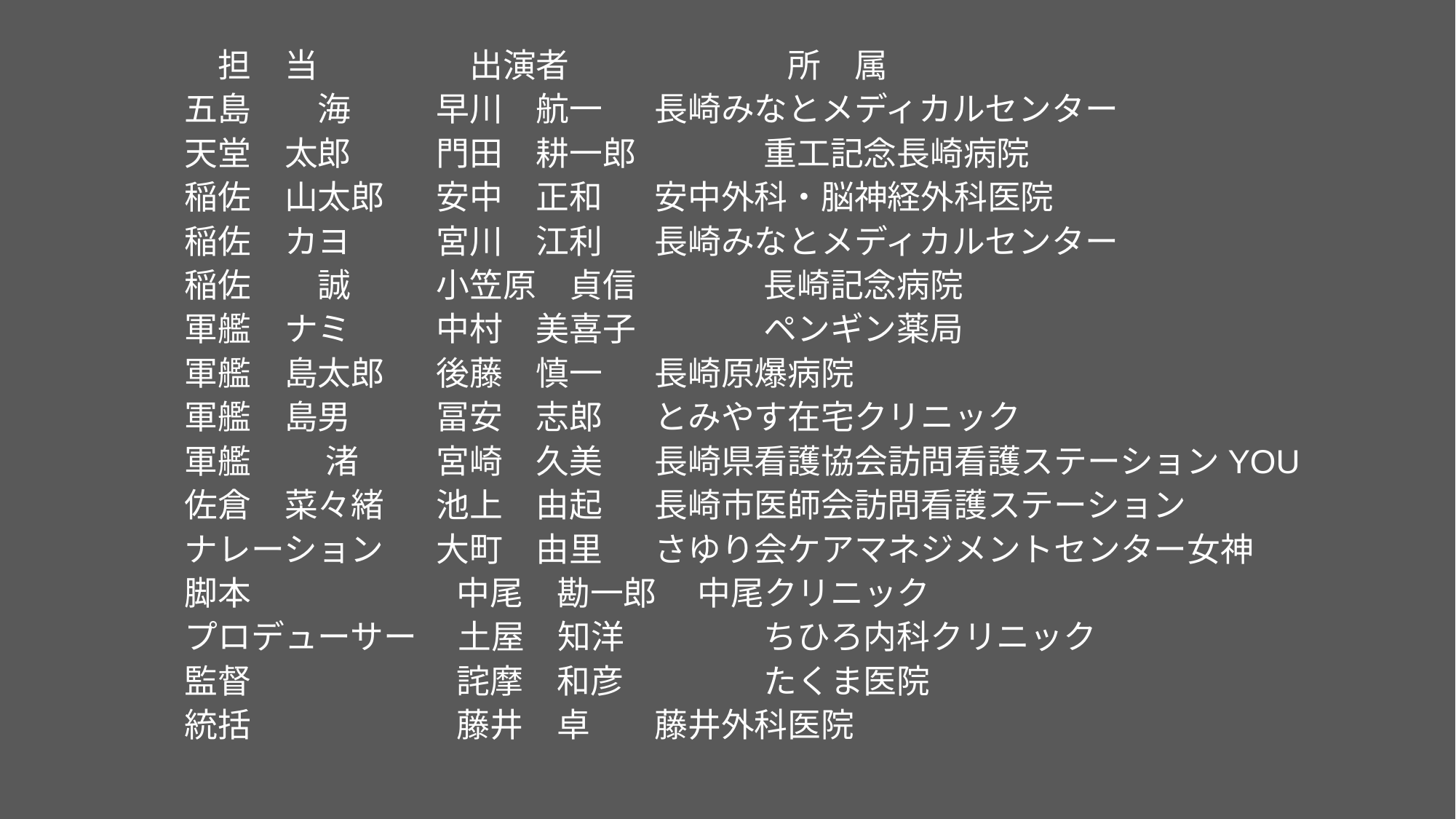

# 担　当	　　出演者	　　　　　所　属 五島　　海	　早川　航一	　長崎みなとメディカルセンター 天堂　太郎	　門田　耕一郎	　重工記念長崎病院 稲佐　山太郎	　安中　正和	　安中外科・脳神経外科医院 稲佐　カヨ	　宮川　江利	　長崎みなとメディカルセンター 稲佐　　誠	　小笠原　貞信	　長崎記念病院 軍艦　ナミ	　中村　美喜子	　ペンギン薬局 軍艦　島太郎	　後藤　慎一	　長崎原爆病院 軍艦　島男	　冨安　志郎	　とみやす在宅クリニック 軍艦　　 渚　	　宮崎　久美	　長崎県看護協会訪問看護ステーションYOU 佐倉　菜々緒	　池上　由起	　長崎市医師会訪問看護ステーション ナレーション	　大町　由里	　さゆり会ケアマネジメントセンター女神 脚本	　　　　    中尾　勘一郎　 中尾クリニック プロデューサー 　土屋　知洋	　ちひろ内科クリニック 監督	　　　　    詫摩　和彦	　たくま医院 統括	　　　　    藤井　卓	　藤井外科医院